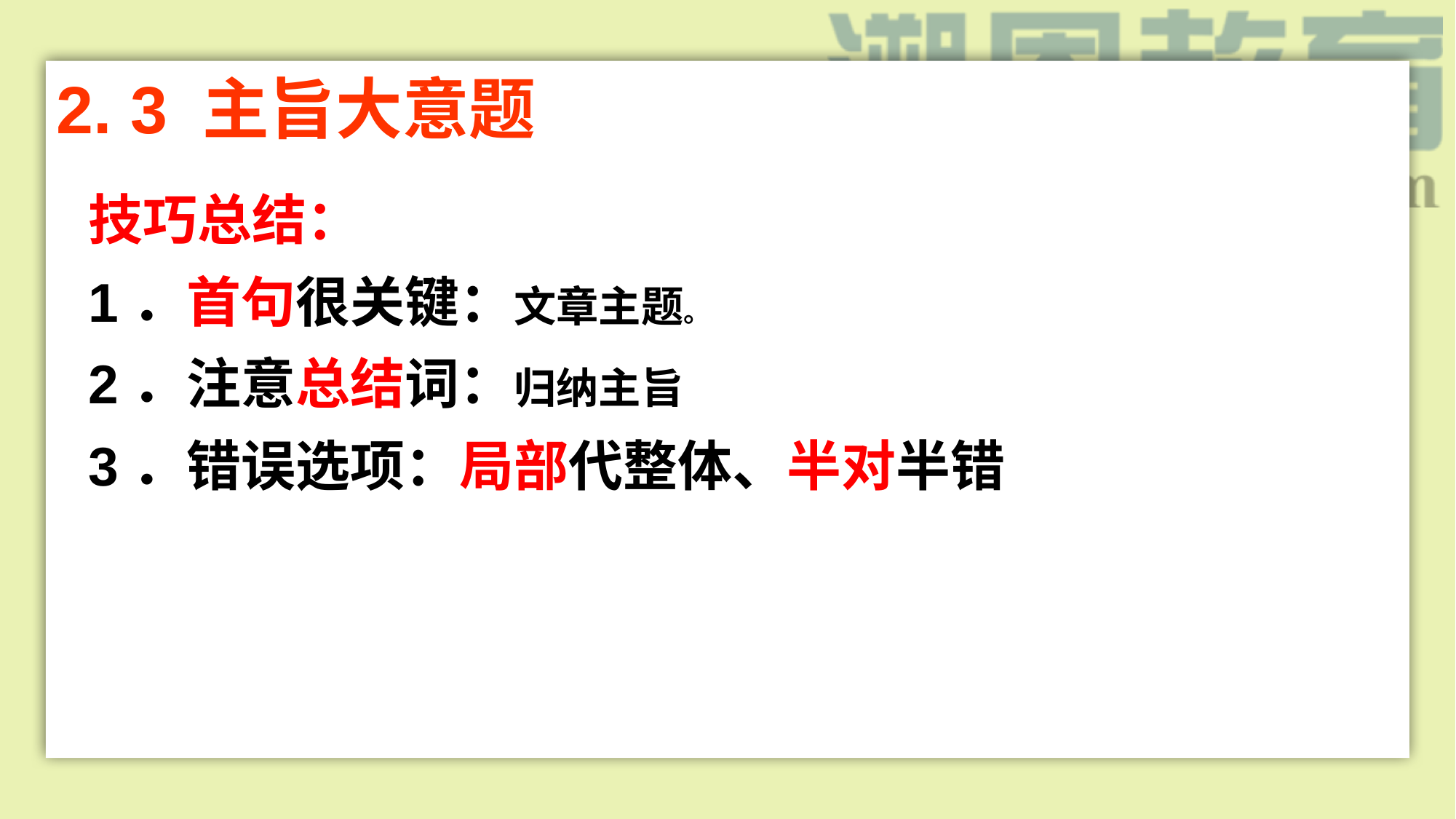

2. 3 主旨大意题

技巧总结：
1．首句很关键：文章主题。
2．注意总结词：归纳主旨
3．错误选项：局部代整体、半对半错